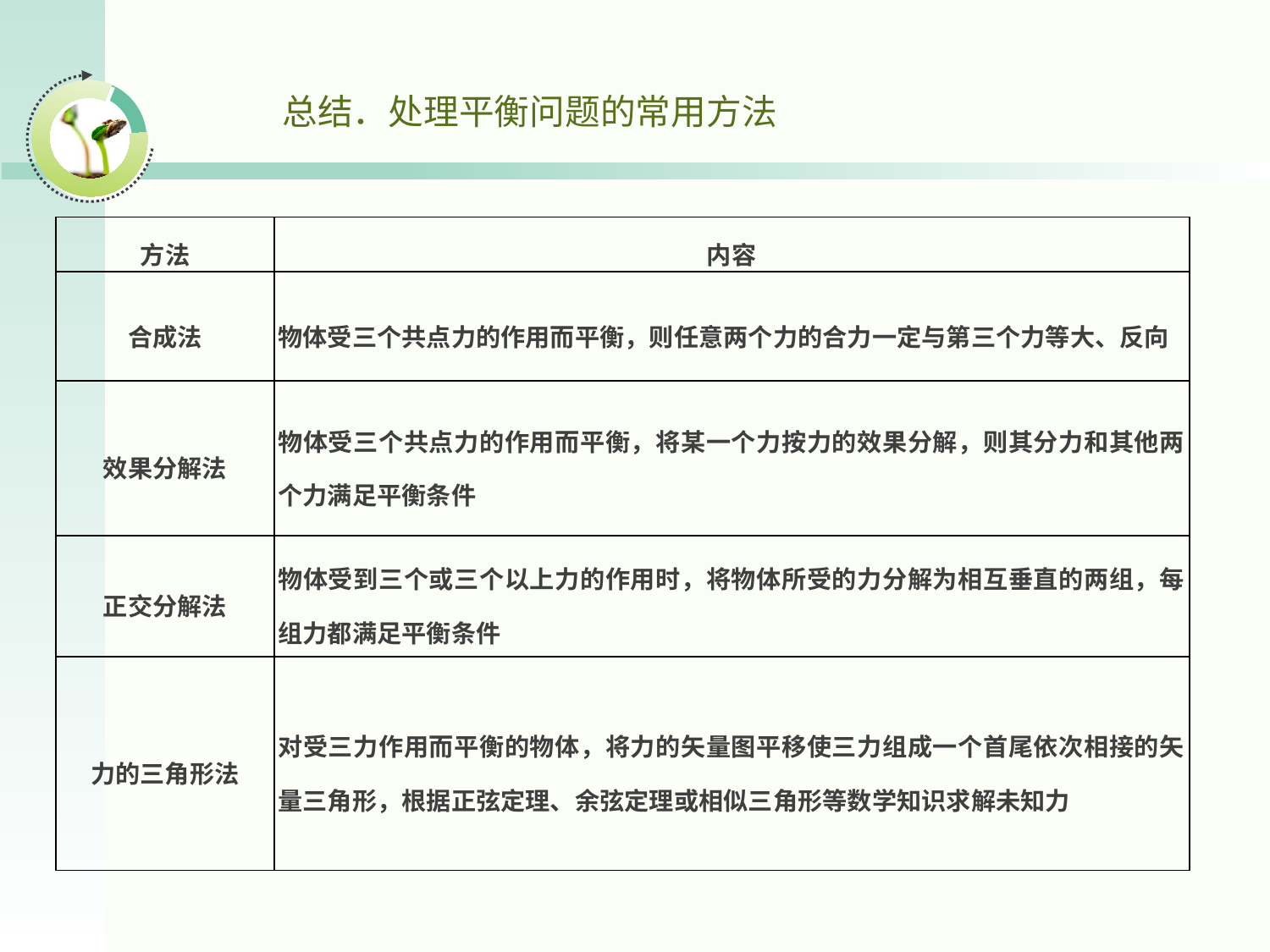

总结．处理平衡问题的常用方法

| 方法 | 内容 |
| --- | --- |
| 合成法 | 物体受三个共点力的作用而平衡，则任意两个力的合力一定与第三个力等大、反向 |
| 效果分解法 | 物体受三个共点力的作用而平衡，将某一个力按力的效果分解，则其分力和其他两个力满足平衡条件 |
| 正交分解法 | 物体受到三个或三个以上力的作用时，将物体所受的力分解为相互垂直的两组，每组力都满足平衡条件 |
| 力的三角形法 | 对受三力作用而平衡的物体，将力的矢量图平移使三力组成一个首尾依次相接的矢量三角形，根据正弦定理、余弦定理或相似三角形等数学知识求解未知力 |